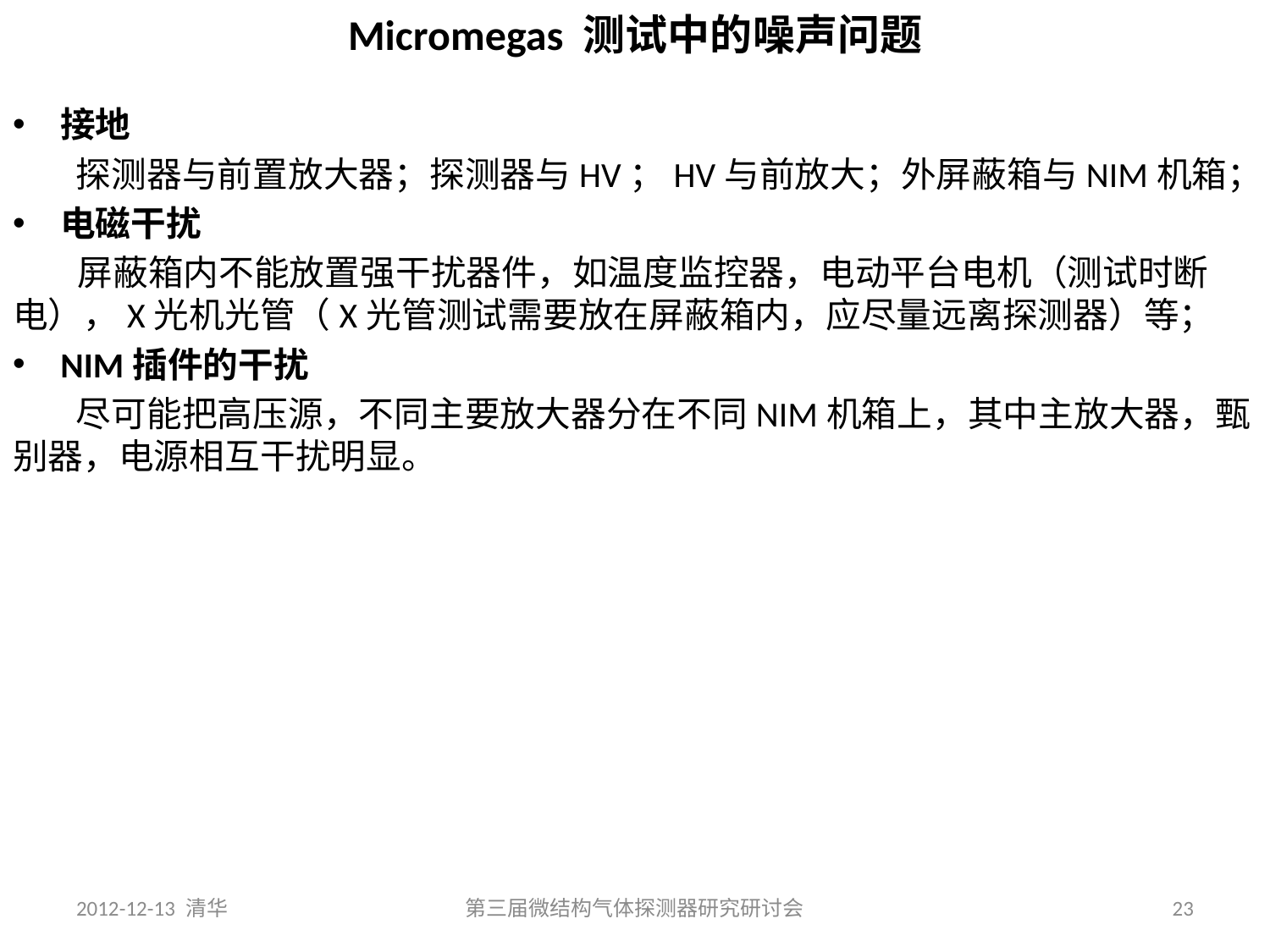

# Micromegas 测试中的噪声问题
接地
       探测器与前置放大器；探测器与HV；HV与前放大；外屏蔽箱与NIM机箱；
电磁干扰
       屏蔽箱内不能放置强干扰器件，如温度监控器，电动平台电机（测试时断电），X光机光管（X光管测试需要放在屏蔽箱内，应尽量远离探测器）等；
NIM插件的干扰
       尽可能把高压源，不同主要放大器分在不同NIM机箱上，其中主放大器，甄别器，电源相互干扰明显。

2012-12-13 清华
第三届微结构气体探测器研究研讨会
23